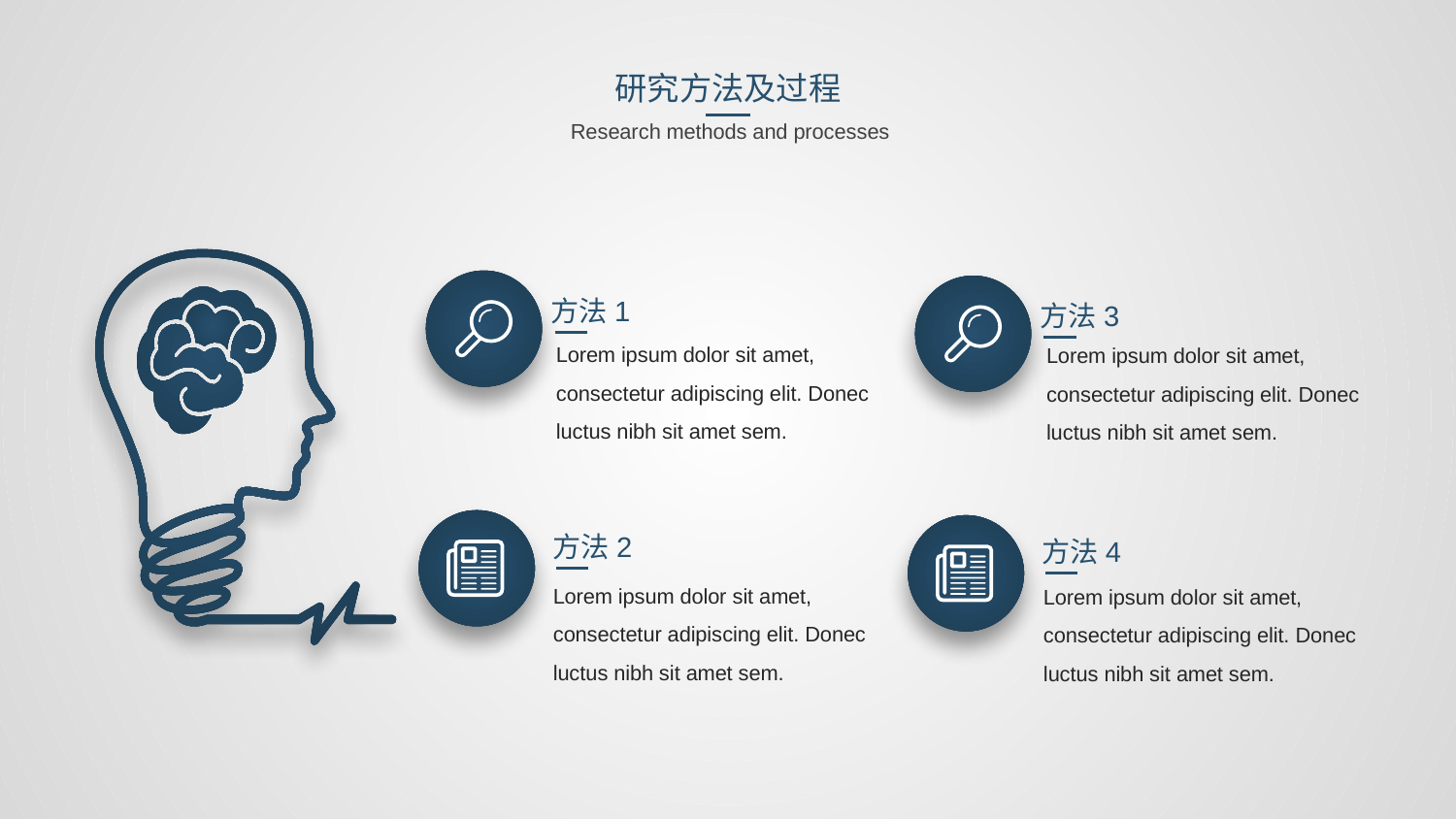

研究方法及过程
Research methods and processes

方法1
方法3
Lorem ipsum dolor sit amet, consectetur adipiscing elit. Donec luctus nibh sit amet sem.
Lorem ipsum dolor sit amet, consectetur adipiscing elit. Donec luctus nibh sit amet sem.

方法2
方法4
Lorem ipsum dolor sit amet, consectetur adipiscing elit. Donec luctus nibh sit amet sem.
Lorem ipsum dolor sit amet, consectetur adipiscing elit. Donec luctus nibh sit amet sem.